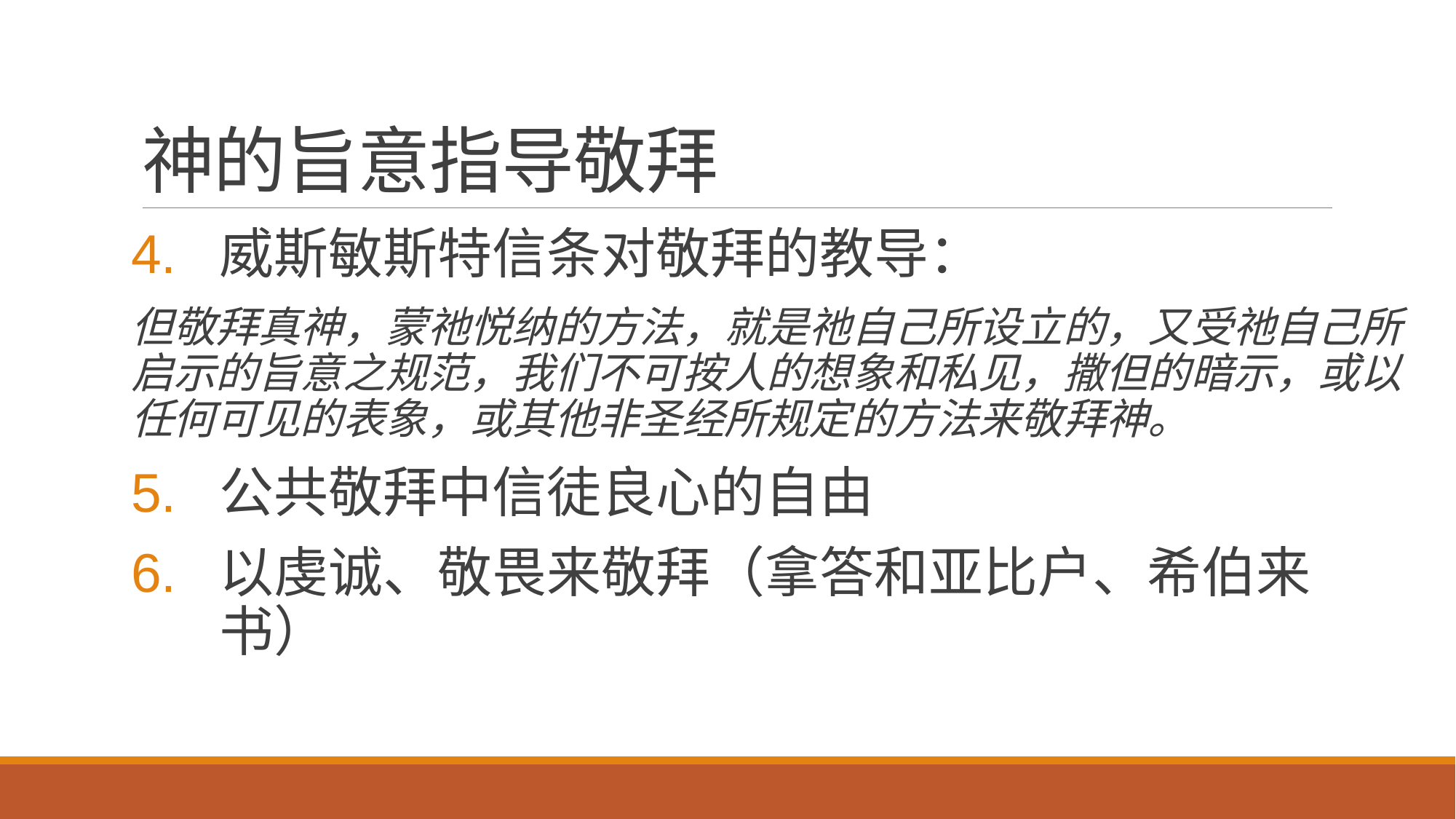

# 神的旨意指导敬拜
威斯敏斯特信条对敬拜的教导：
但敬拜真神，蒙祂悦纳的方法，就是祂自己所设立的，又受祂自己所启示的旨意之规范，我们不可按人的想象和私见，撒但的暗示，或以任何可见的表象，或其他非圣经所规定的方法来敬拜神。
公共敬拜中信徒良心的自由
以虔诚、敬畏来敬拜（拿答和亚比户、希伯来书）